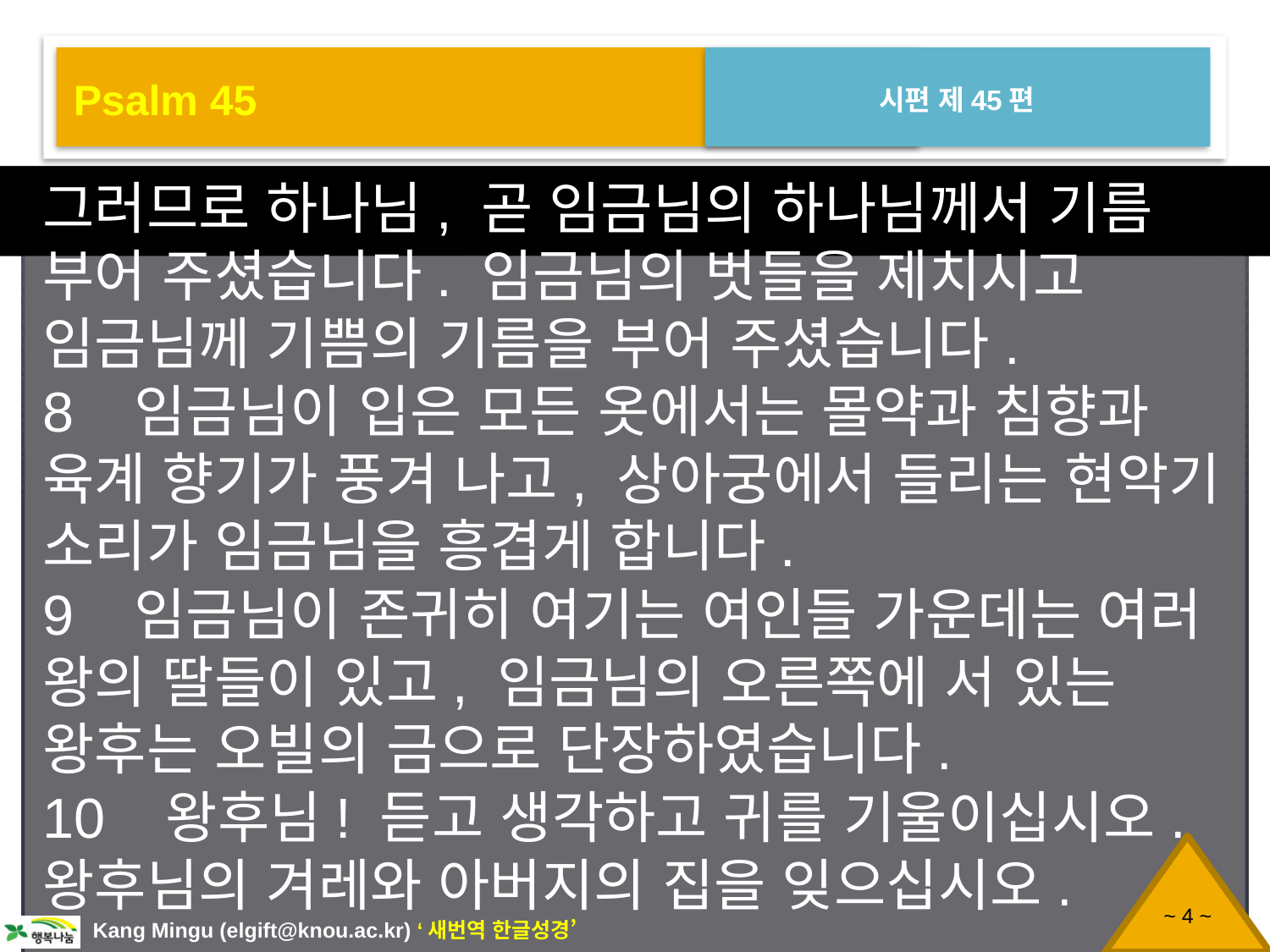

Psalm 45
시편 제45편
그러므로 하나님, 곧 임금님의 하나님께서 기름 부어 주셨습니다. 임금님의 벗들을 제치시고 임금님께 기쁨의 기름을 부어 주셨습니다.
8   임금님이 입은 모든 옷에서는 몰약과 침향과 육계 향기가 풍겨 나고, 상아궁에서 들리는 현악기 소리가 임금님을 흥겹게 합니다.
9   임금님이 존귀히 여기는 여인들 가운데는 여러 왕의 딸들이 있고, 임금님의 오른쪽에 서 있는 왕후는 오빌의 금으로 단장하였습니다.
10   왕후님! 듣고 생각하고 귀를 기울이십시오. 왕후님의 겨레와 아버지의 집을 잊으십시오.